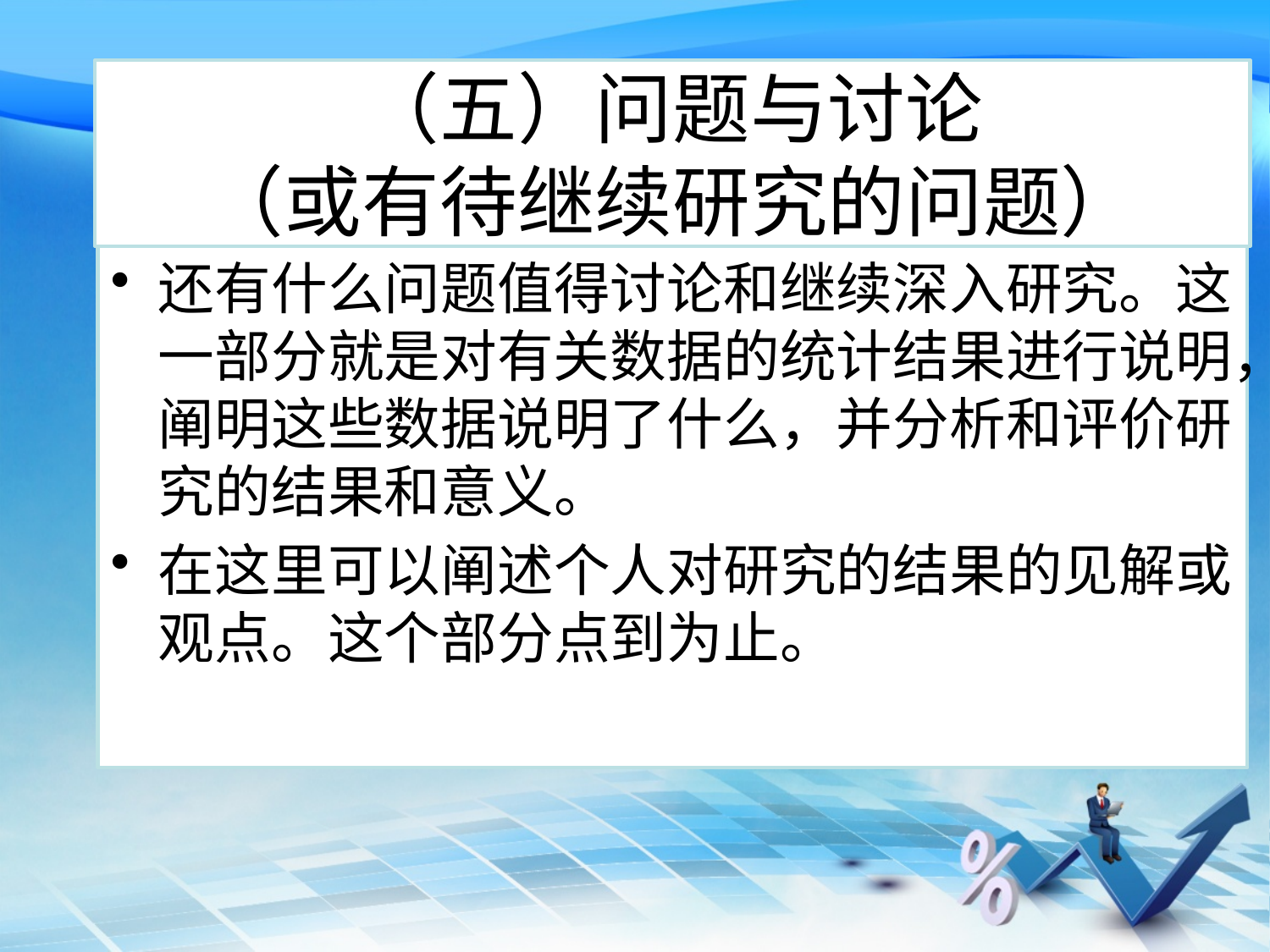

# （五）问题与讨论 （或有待继续研究的问题）
还有什么问题值得讨论和继续深入研究。这一部分就是对有关数据的统计结果进行说明，阐明这些数据说明了什么，并分析和评价研究的结果和意义。
在这里可以阐述个人对研究的结果的见解或观点。这个部分点到为止。
54